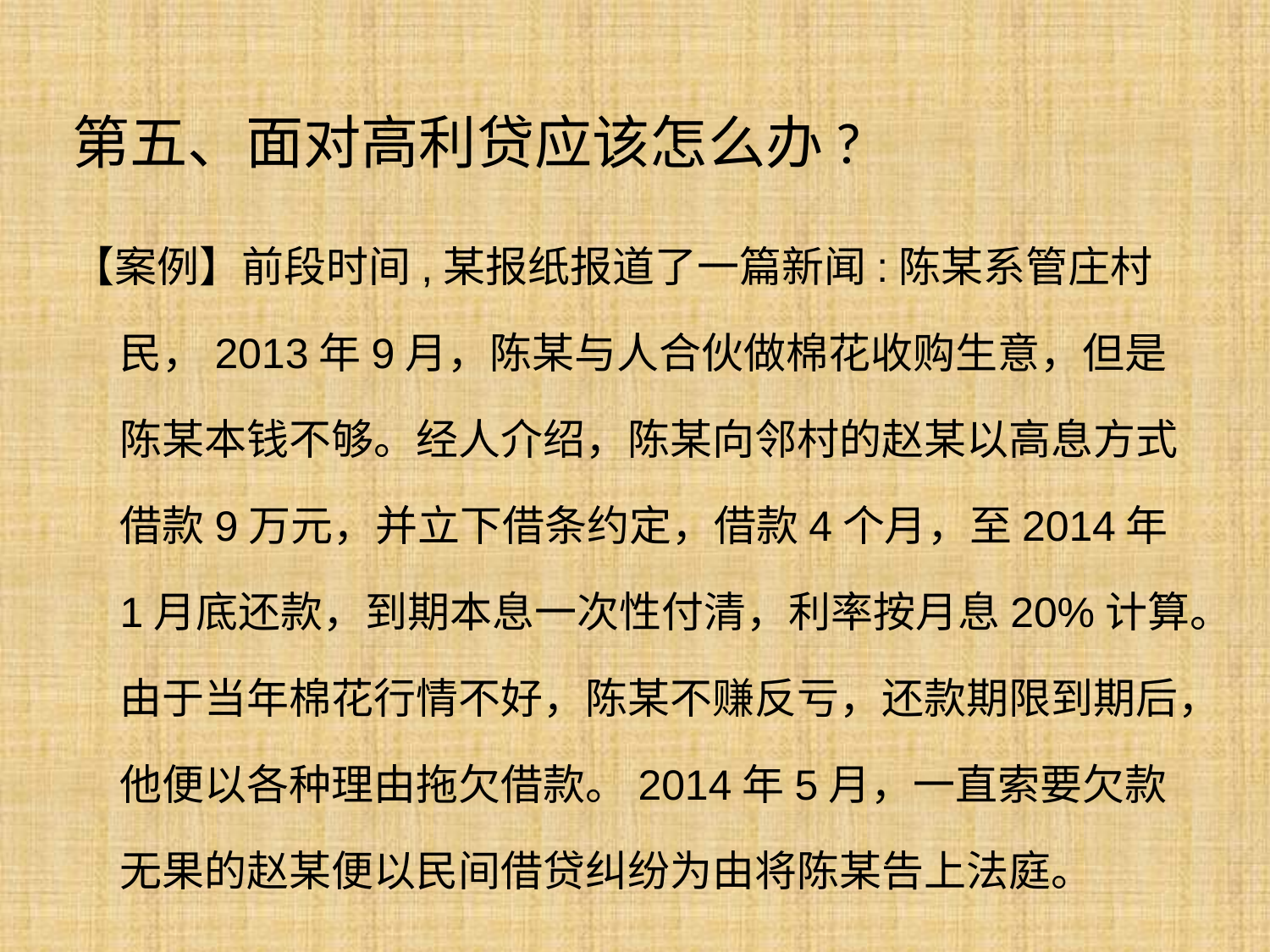

# 第五、面对高利贷应该怎么办?
【案例】前段时间,某报纸报道了一篇新闻:陈某系管庄村民，2013年9月，陈某与人合伙做棉花收购生意，但是陈某本钱不够。经人介绍，陈某向邻村的赵某以高息方式借款9万元，并立下借条约定，借款4个月，至2014年1月底还款，到期本息一次性付清，利率按月息20%计算。由于当年棉花行情不好，陈某不赚反亏，还款期限到期后，他便以各种理由拖欠借款。2014年5月，一直索要欠款无果的赵某便以民间借贷纠纷为由将陈某告上法庭。